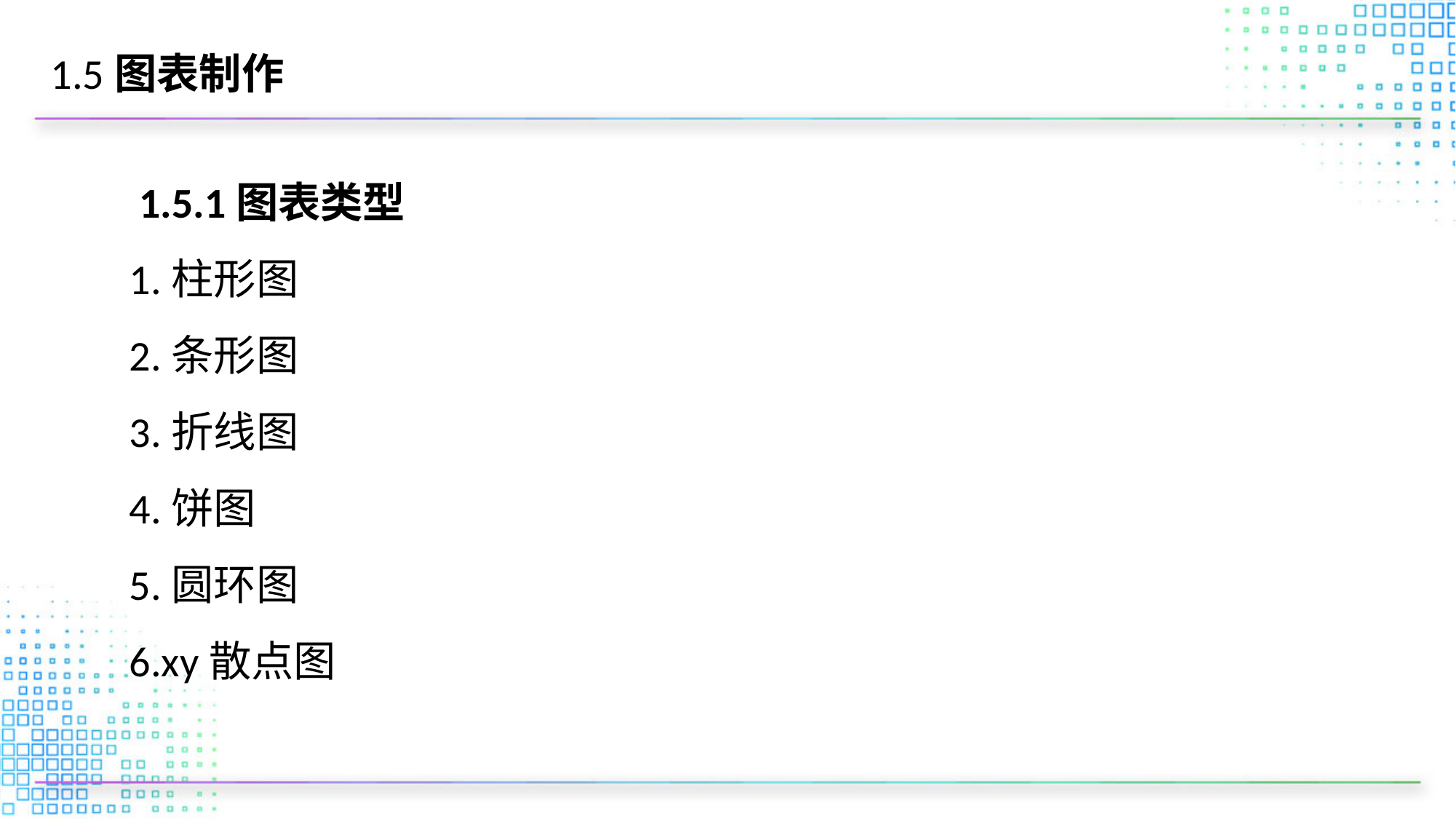

# 1.5图表制作
 1.5.1图表类型
1.柱形图
2.条形图
3.折线图
4.饼图
5.圆环图
6.xy散点图